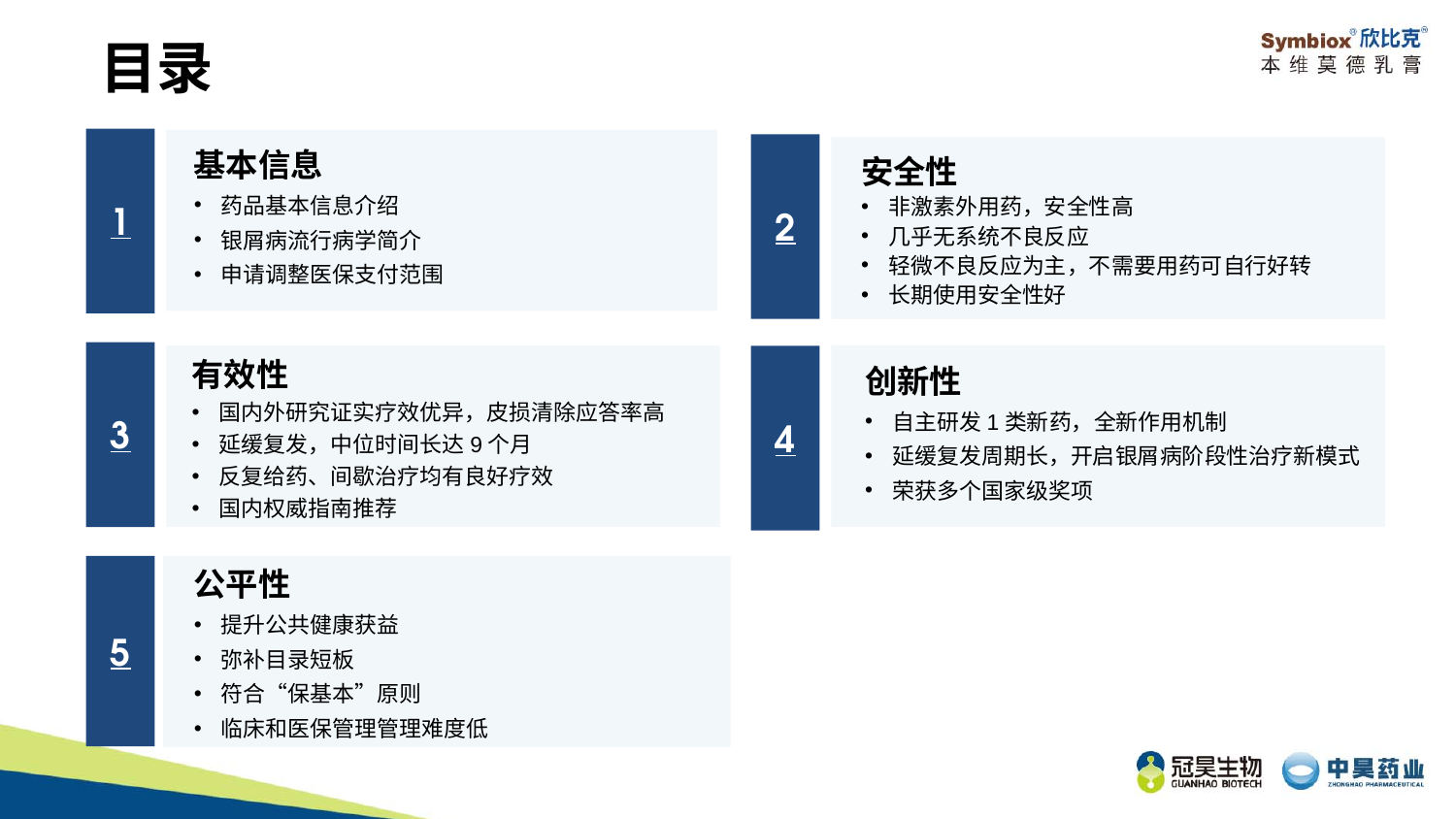

目录
基本信息
药品基本信息介绍
银屑病流行病学简介
申请调整医保支付范围
1

2

安全性
非激素外用药，安全性高
几乎无系统不良反应
轻微不良反应为主，不需要用药可自行好转
长期使用安全性好
3
创新性
自主研发1类新药，全新作用机制
延缓复发周期长，开启银屑病阶段性治疗新模式
荣获多个国家级奖项

4
有效性
国内外研究证实疗效优异，皮损清除应答率高
延缓复发，中位时间长达9个月
反复给药、间歇治疗均有良好疗效
国内权威指南推荐
公平性
提升公共健康获益
弥补目录短板
符合“保基本”原则
临床和医保管理管理难度低

5